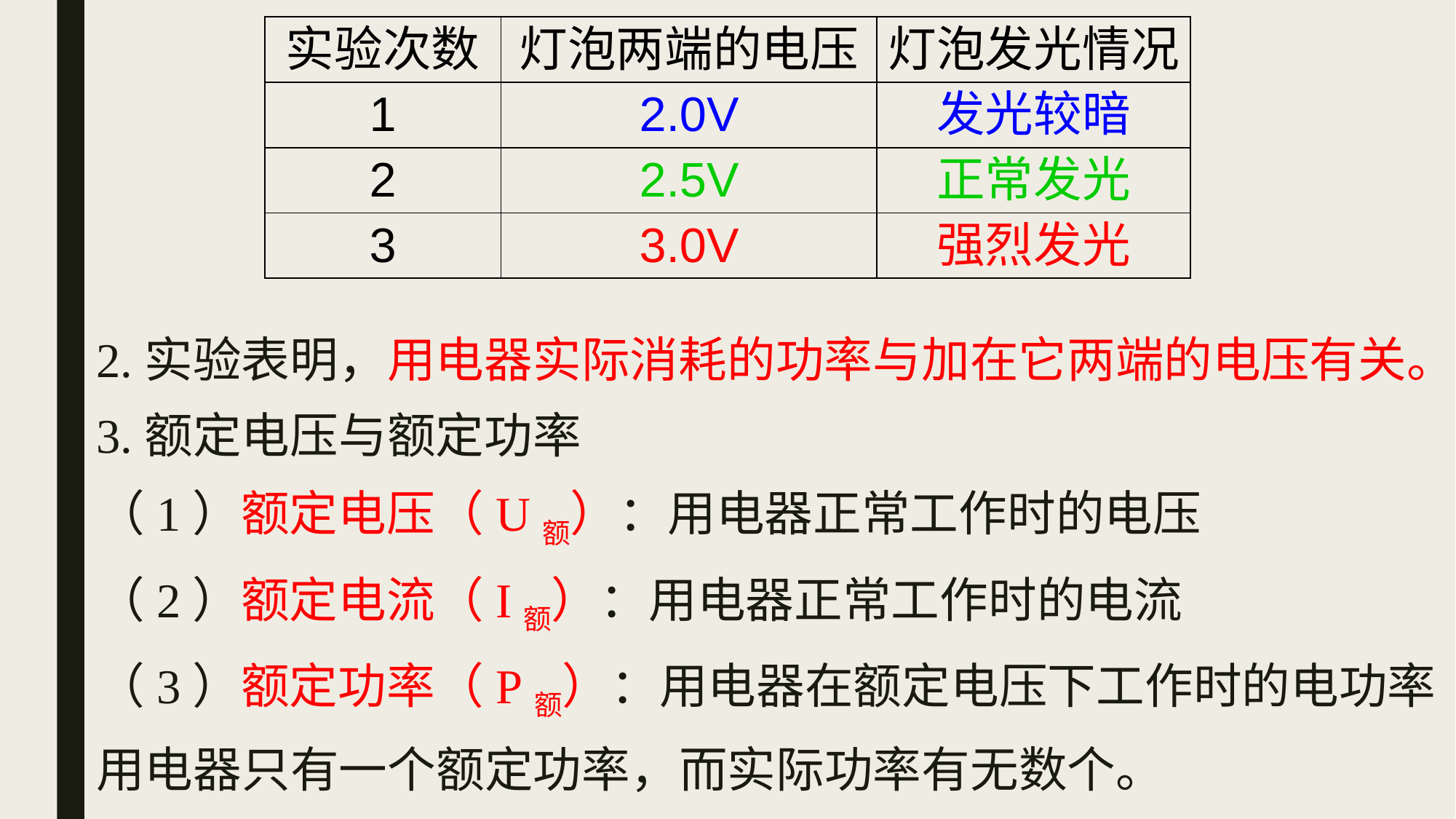

| 实验次数 | 灯泡两端的电压 | 灯泡发光情况 |
| --- | --- | --- |
| 1 | 2.0V | 发光较暗 |
| 2 | 2.5V | 正常发光 |
| 3 | 3.0V | 强烈发光 |
2.实验表明，用电器实际消耗的功率与加在它两端的电压有关。
3.额定电压与额定功率
（1）额定电压（U额）：用电器正常工作时的电压
（2）额定电流（I额）：用电器正常工作时的电流
（3）额定功率（P额）：用电器在额定电压下工作时的电功率
用电器只有一个额定功率，而实际功率有无数个。